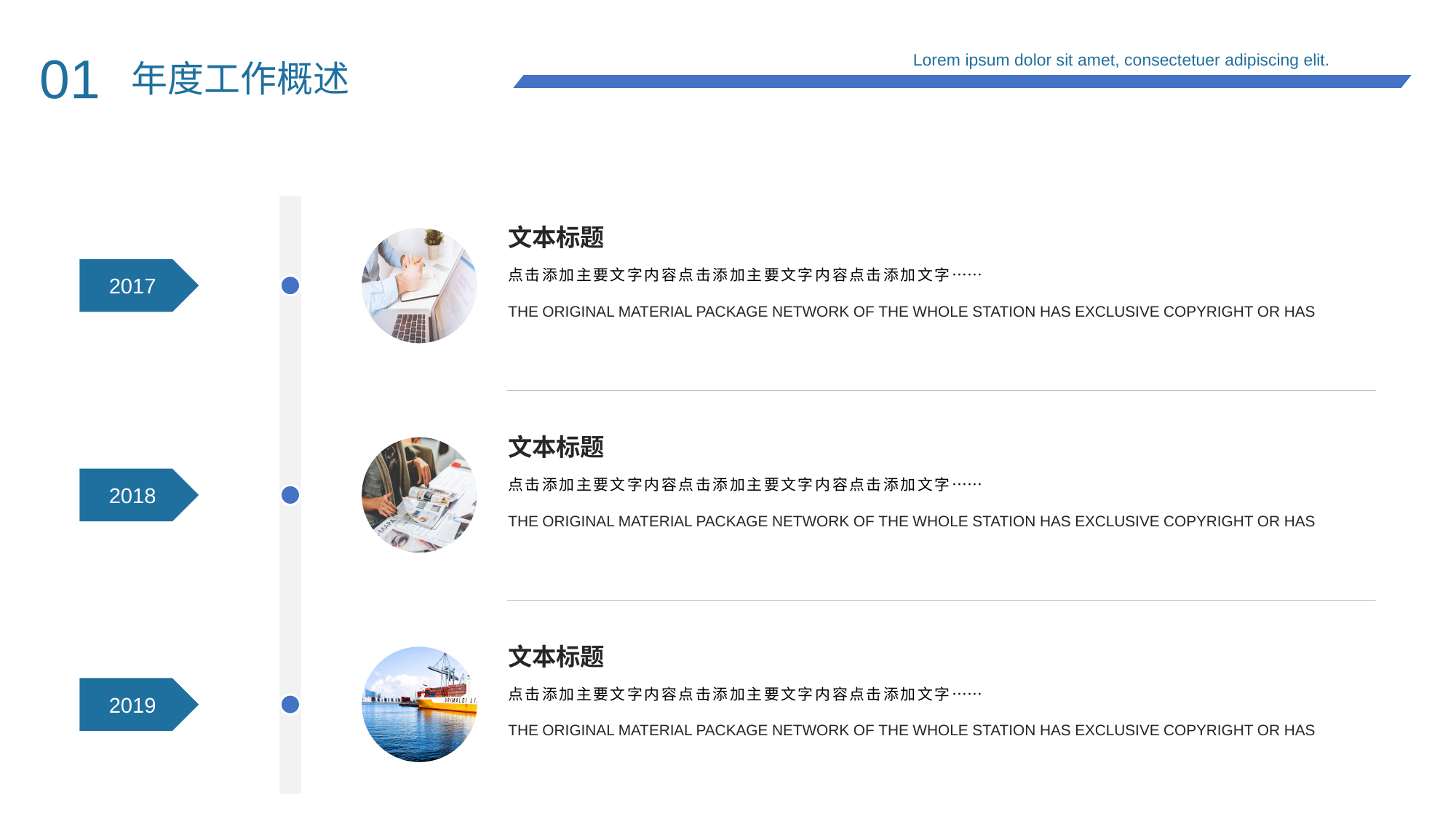

01
Lorem ipsum dolor sit amet, consectetuer adipiscing elit.
年度工作概述

文本标题
点击添加主要文字内容点击添加主要文字内容点击添加文字……

THE ORIGINAL MATERIAL PACKAGE NETWORK OF THE WHOLE STATION HAS EXCLUSIVE COPYRIGHT OR HAS

2017
文本标题
点击添加主要文字内容点击添加主要文字内容点击添加文字……

THE ORIGINAL MATERIAL PACKAGE NETWORK OF THE WHOLE STATION HAS EXCLUSIVE COPYRIGHT OR HAS

2018
文本标题
点击添加主要文字内容点击添加主要文字内容点击添加文字……

THE ORIGINAL MATERIAL PACKAGE NETWORK OF THE WHOLE STATION HAS EXCLUSIVE COPYRIGHT OR HAS

2019